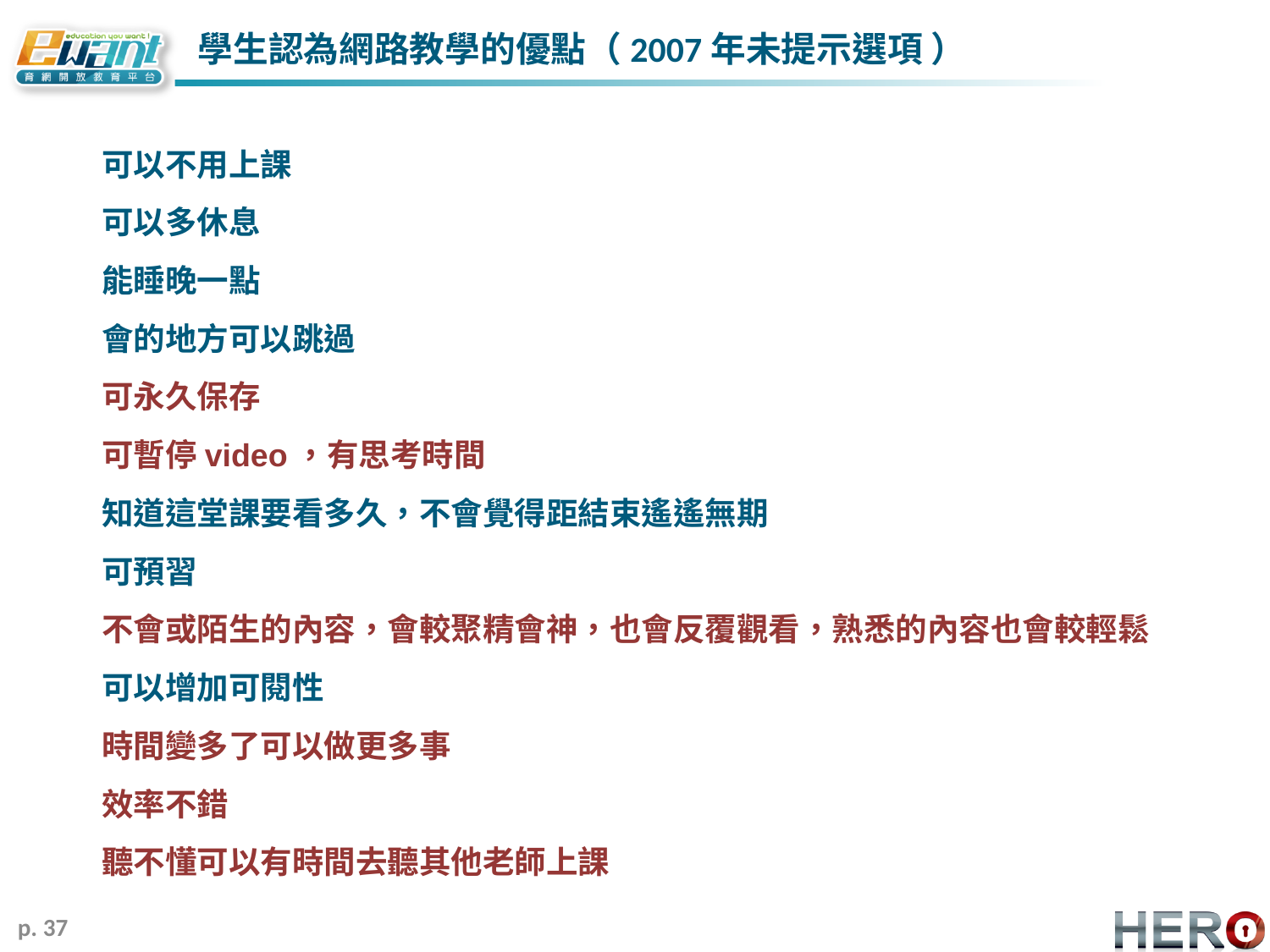

# 學生認為網路教學的優點（2007年未提示選項 ）
可以不用上課
可以多休息
能睡晚一點
會的地方可以跳過
可永久保存
可暫停video，有思考時間
知道這堂課要看多久，不會覺得距結束遙遙無期
可預習
不會或陌生的內容，會較聚精會神，也會反覆觀看，熟悉的內容也會較輕鬆
可以增加可閱性
時間變多了可以做更多事
效率不錯
聽不懂可以有時間去聽其他老師上課
p. 37